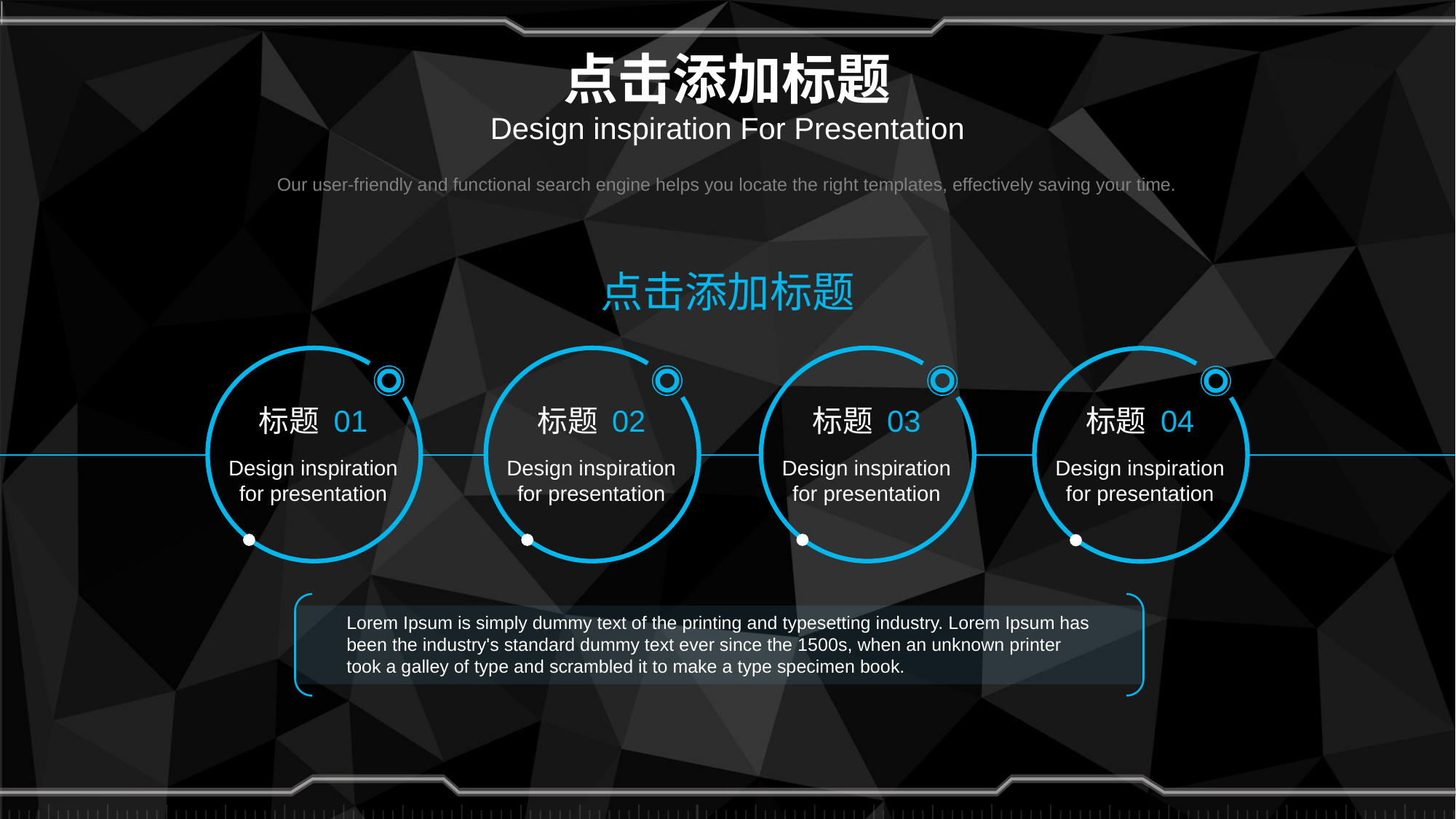

# 点击添加标题
Design inspiration For Presentation
Our user-friendly and functional search engine helps you locate the right templates, effectively saving your time.
点击添加标题

标题 01
Design inspiration
for presentation

标题 02
Design inspiration
for presentation

标题 03
Design inspiration
for presentation

标题 04
Design inspiration
for presentation

Lorem Ipsum is simply dummy text of the printing and typesetting industry. Lorem Ipsum has been the industry's standard dummy text ever since the 1500s, when an unknown printer took a galley of type and scrambled it to make a type specimen book.